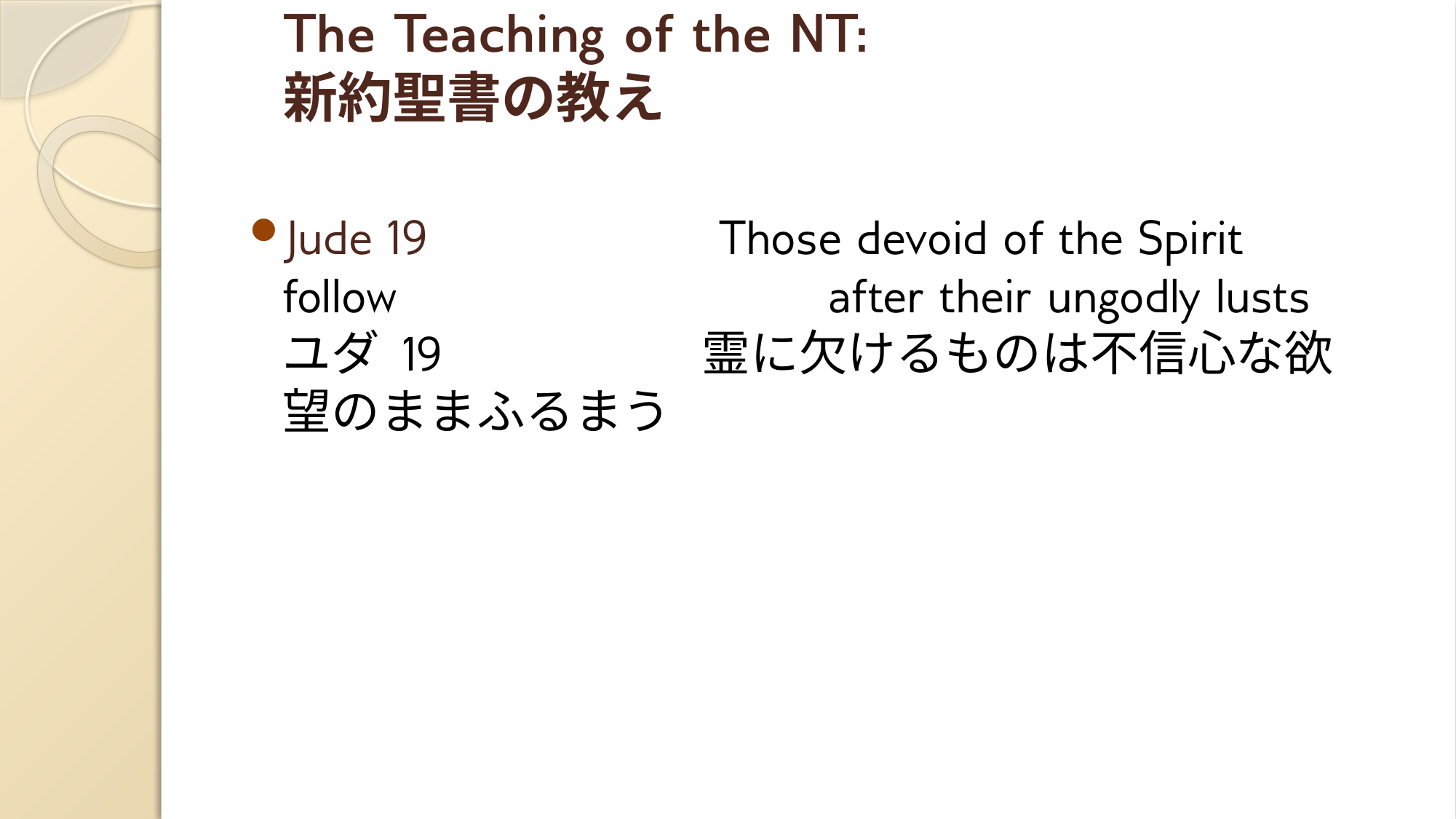

# The Teaching of the NT: 新約聖書の教え
Jude 19		 	Those devoid of the Spirit follow 				after their ungodly lusts
ユダ 19                 霊に欠けるものは不信心な欲望のままふるまう